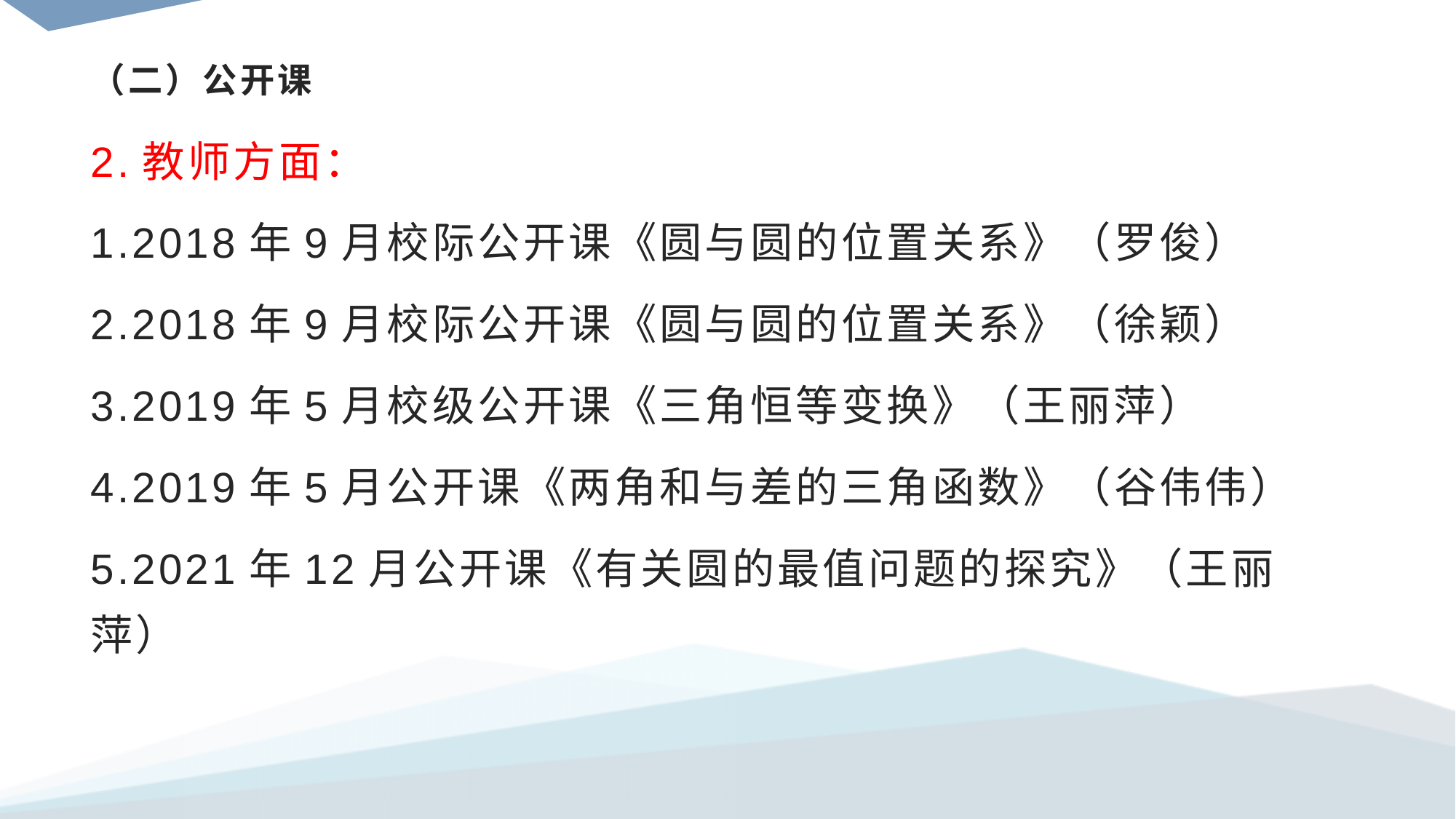

# （二）公开课
2.教师方面：
1.2018年9月校际公开课《圆与圆的位置关系》（罗俊）
2.2018年9月校际公开课《圆与圆的位置关系》（徐颖）
3.2019年5月校级公开课《三角恒等变换》（王丽萍）
4.2019年5月公开课《两角和与差的三角函数》（谷伟伟）
5.2021年12月公开课《有关圆的最值问题的探究》（王丽萍）